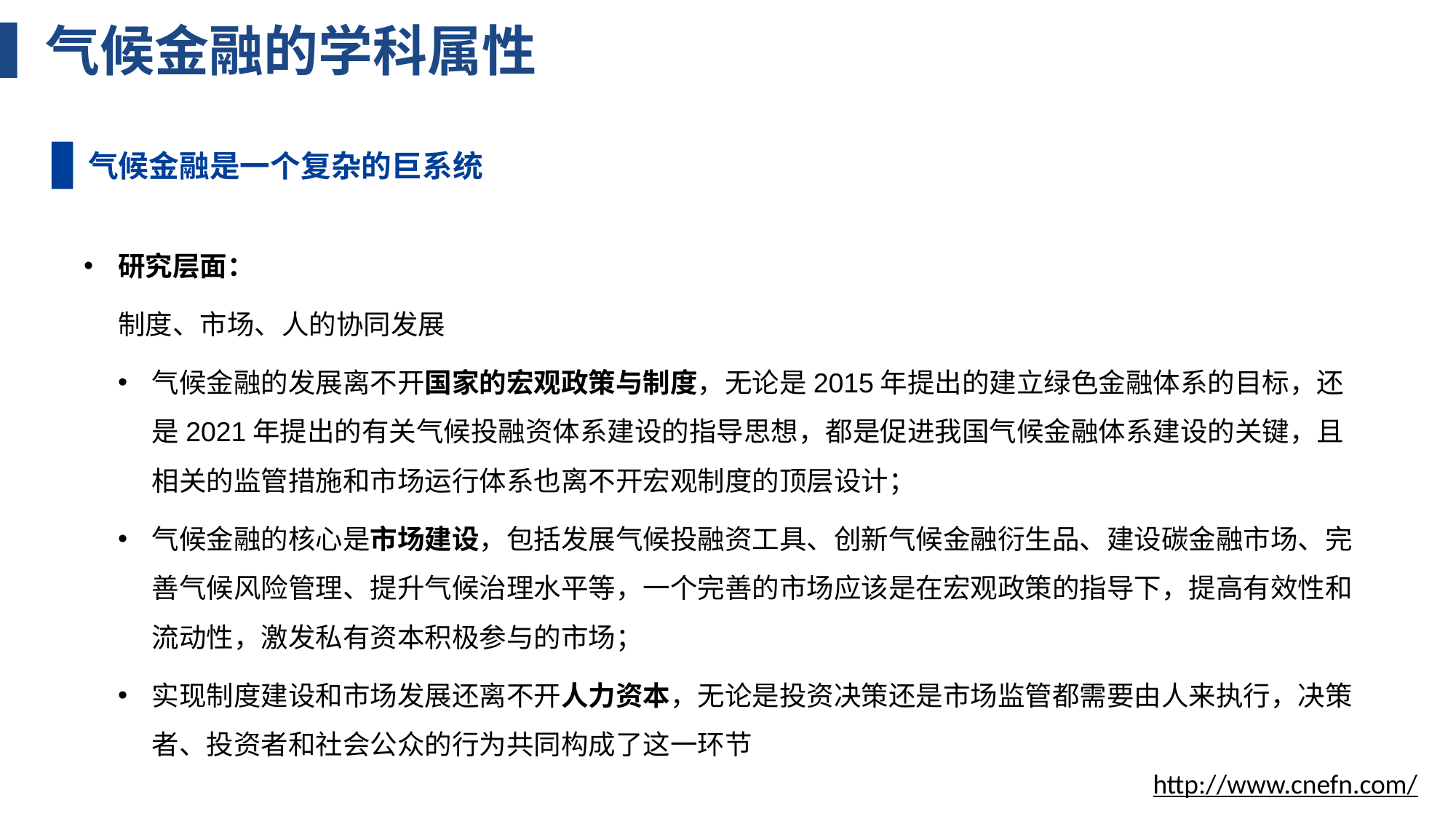

# 气候金融的学科属性
气候金融是一个复杂的巨系统

研究层面：
制度、市场、人的协同发展
气候金融的发展离不开国家的宏观政策与制度，无论是2015年提出的建立绿色金融体系的目标，还是2021年提出的有关气候投融资体系建设的指导思想，都是促进我国气候金融体系建设的关键，且相关的监管措施和市场运行体系也离不开宏观制度的顶层设计；
气候金融的核心是市场建设，包括发展气候投融资工具、创新气候金融衍生品、建设碳金融市场、完善气候风险管理、提升气候治理水平等，一个完善的市场应该是在宏观政策的指导下，提高有效性和流动性，激发私有资本积极参与的市场；
实现制度建设和市场发展还离不开人力资本，无论是投资决策还是市场监管都需要由人来执行，决策者、投资者和社会公众的行为共同构成了这一环节